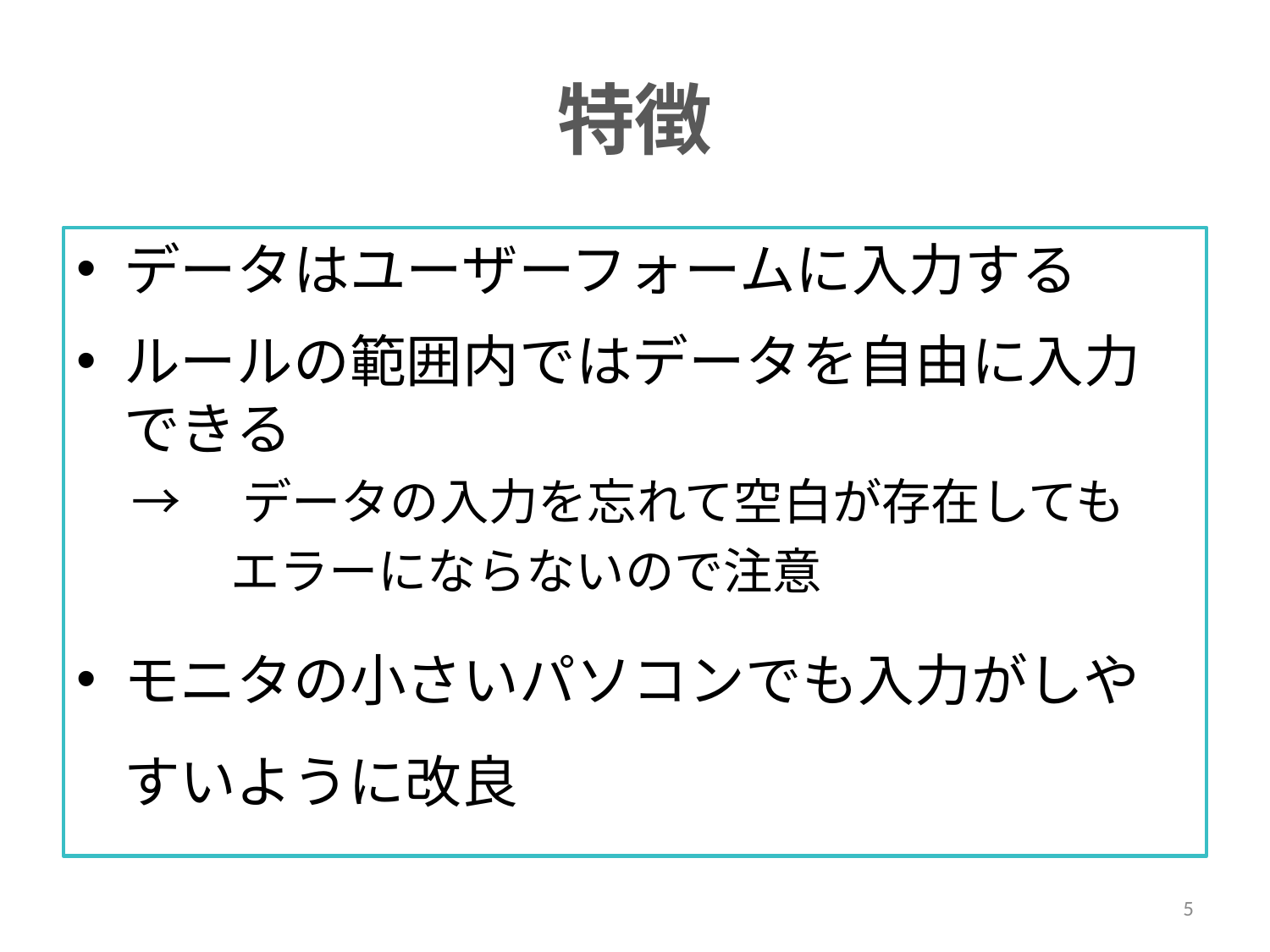

# 特徴
データはユーザーフォームに入力する
ルールの範囲内ではデータを自由に入力できる
→　データの入力を忘れて空白が存在しても
　　エラーにならないので注意
モニタの小さいパソコンでも入力がしやすいように改良
5